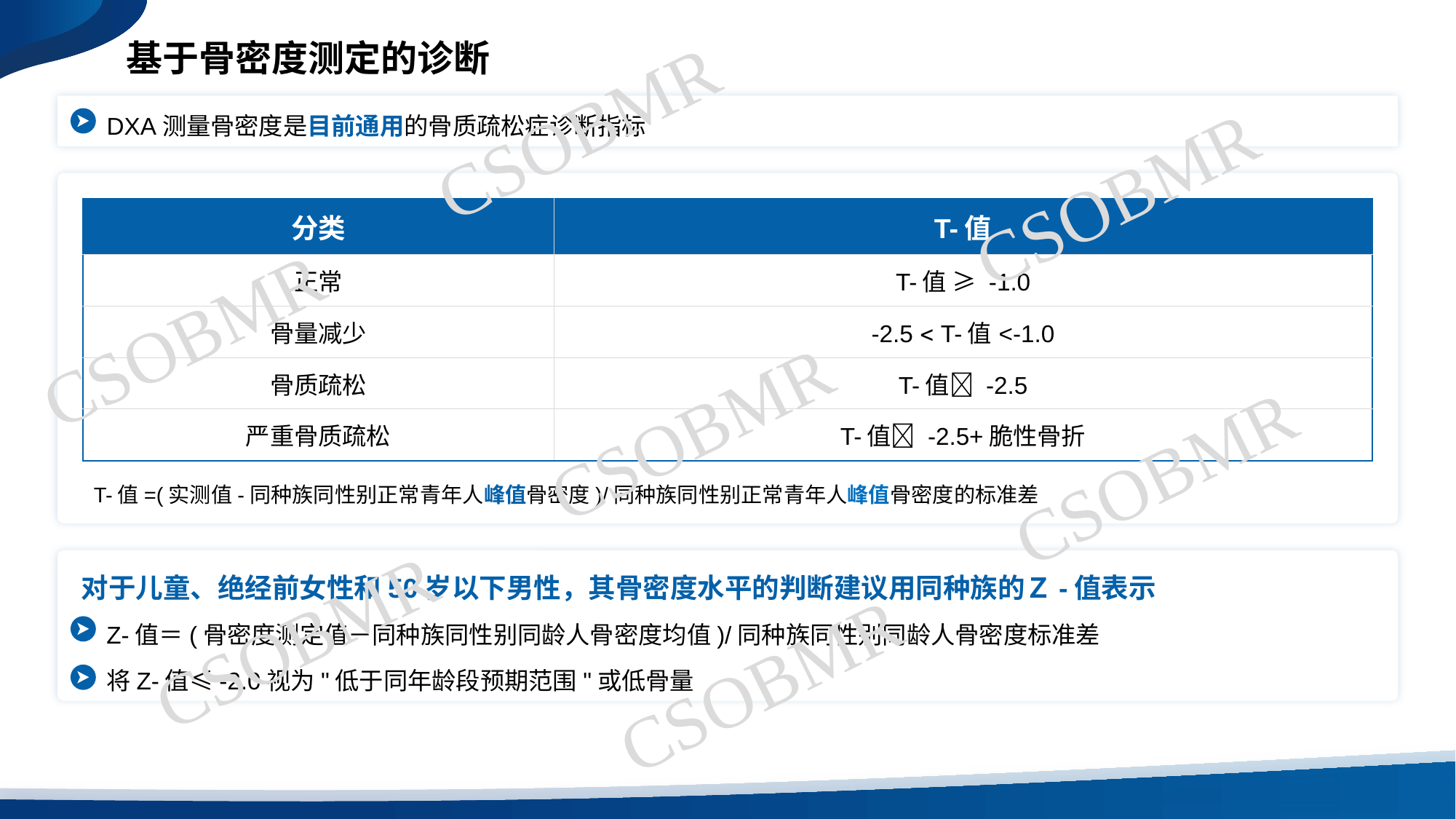

基于骨密度测定的诊断
CSOBMR

DXA测量骨密度是目前通用的骨质疏松症诊断指标

CSOBMR

| 分类 | T-值 |
| --- | --- |
| 正常 | T-值 ≥ -1.0 |
| 骨量减少 | -2.5 < T-值<-1.0 |
| 骨质疏松 | T-值≤ -2.5 |
| 严重骨质疏松 | T-值≤ -2.5+脆性骨折 |
CSOBMR
CSOBMR
CSOBMR
T-值=(实测值-同种族同性别正常青年人峰值骨密度)/同种族同性别正常青年人峰值骨密度的标准差

对于儿童、绝经前女性和50岁以下男性，其骨密度水平的判断建议用同种族的Ｚ-值表示
CSOBMR
Z-值＝(骨密度测定值－同种族同性别同龄人骨密度均值)/同种族同性别同龄人骨密度标准差

CSOBMR
将Z-值≤-2.0视为"低于同年龄段预期范围"或低骨量